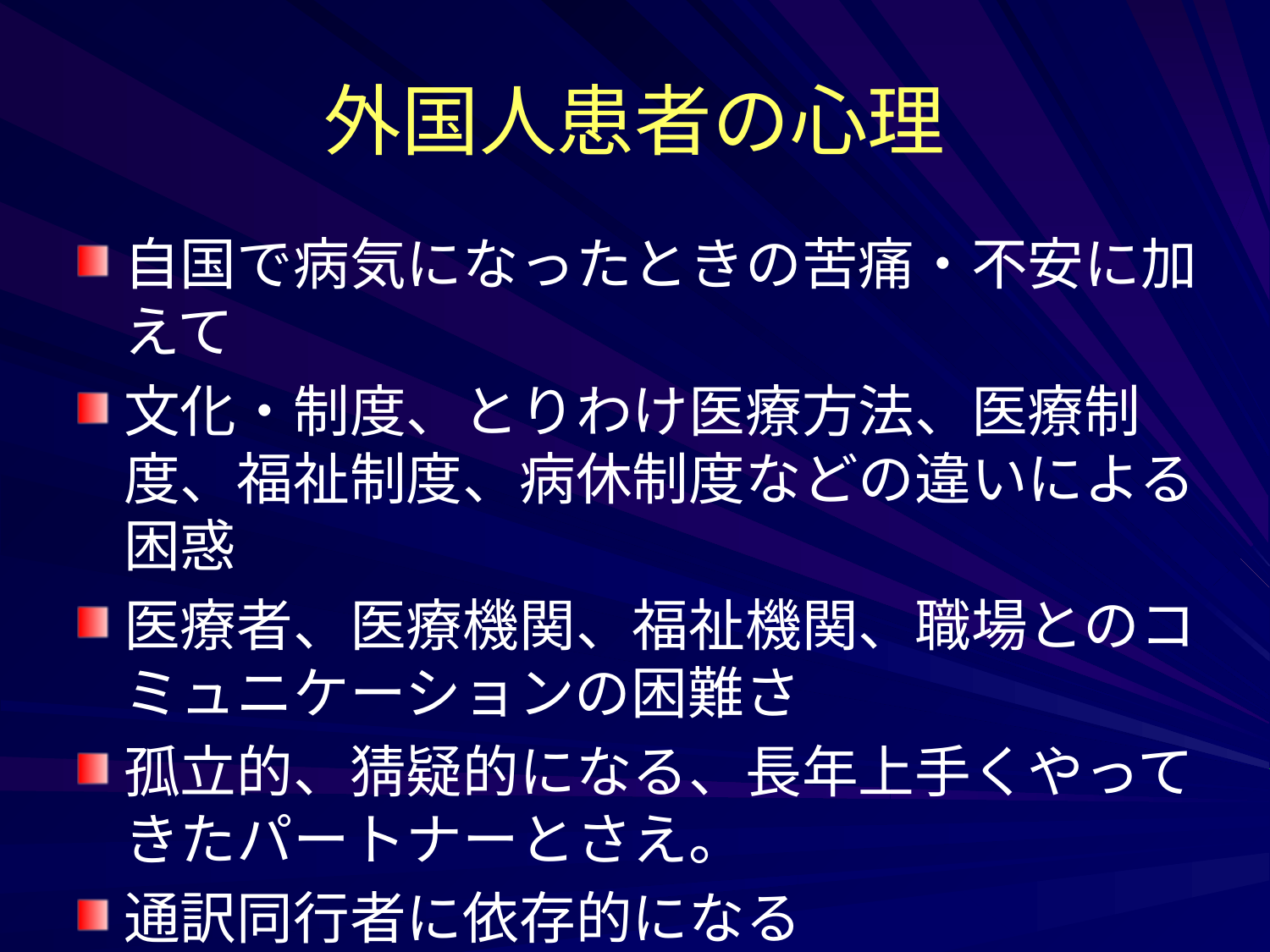

# 外国人患者の心理
自国で病気になったときの苦痛・不安に加えて
文化・制度、とりわけ医療方法、医療制度、福祉制度、病休制度などの違いによる困惑
医療者、医療機関、福祉機関、職場とのコミュニケーションの困難さ
孤立的、猜疑的になる、長年上手くやってきたパートナーとさえ。
通訳同行者に依存的になる